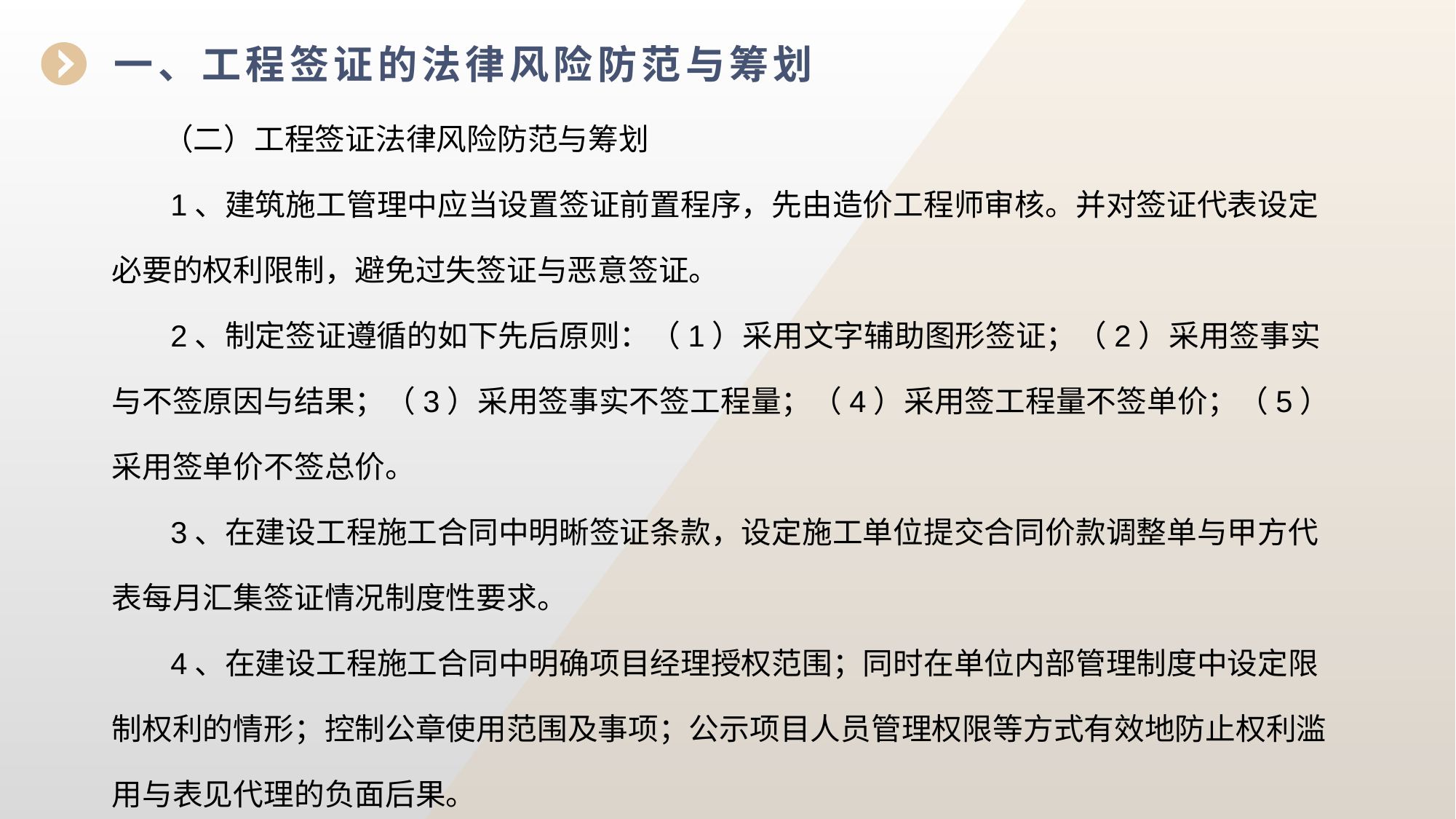

一、工程签证的法律风险防范与筹划

       （二）工程签证法律风险防范与筹划
       1、建筑施工管理中应当设置签证前置程序，先由造价工程师审核。并对签证代表设定必要的权利限制，避免过失签证与恶意签证。
       2、制定签证遵循的如下先后原则：（1）采用文字辅助图形签证；（2）采用签事实与不签原因与结果；（3）采用签事实不签工程量；（4）采用签工程量不签单价；（5）采用签单价不签总价。
       3、在建设工程施工合同中明晰签证条款，设定施工单位提交合同价款调整单与甲方代表每月汇集签证情况制度性要求。
       4、在建设工程施工合同中明确项目经理授权范围；同时在单位内部管理制度中设定限制权利的情形；控制公章使用范围及事项；公示项目人员管理权限等方式有效地防止权利滥用与表见代理的负面后果。